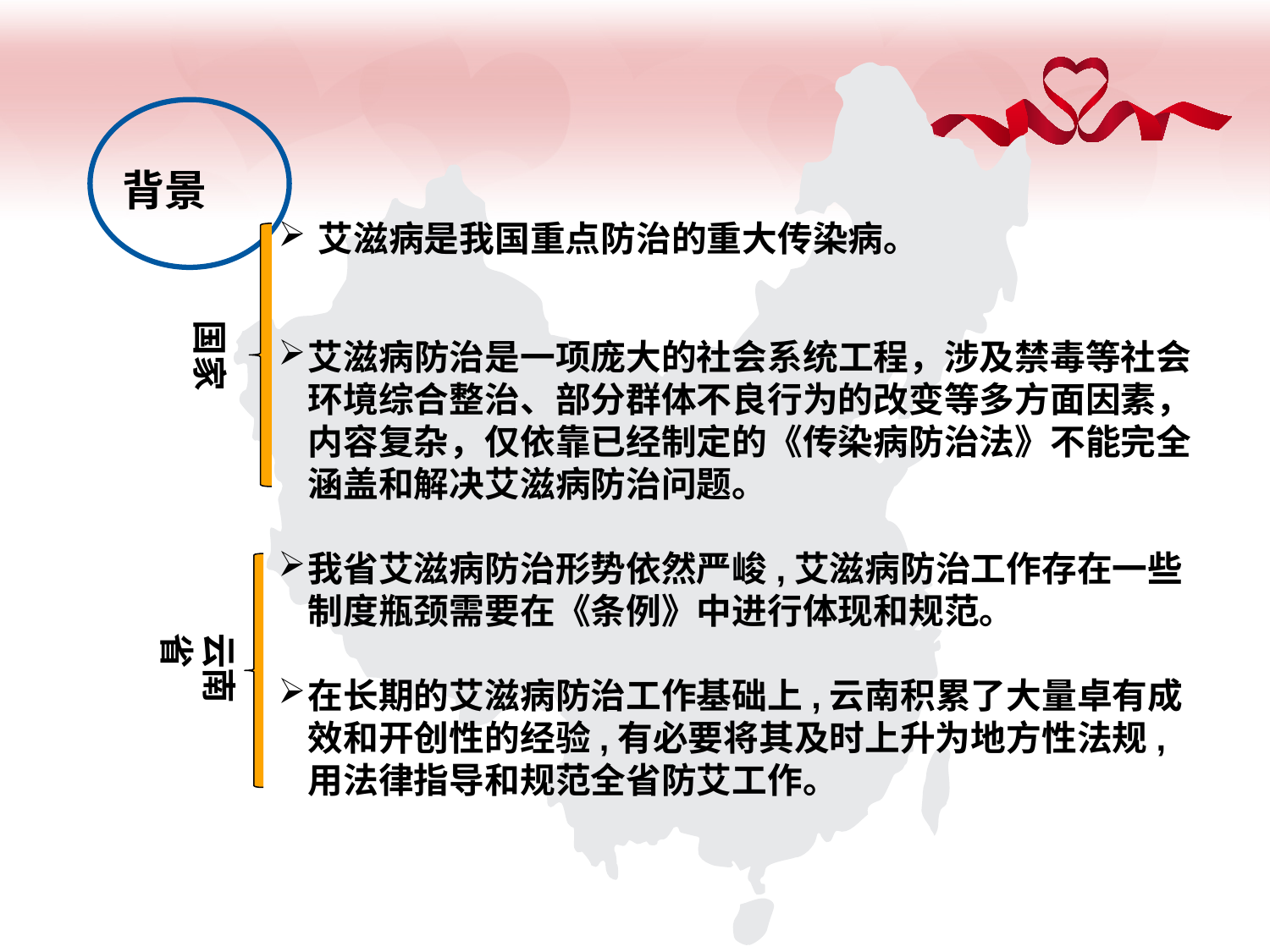

背景
艾滋病是我国重点防治的重大传染病。

艾滋病防治是一项庞大的社会系统工程，涉及禁毒等社会环境综合整治、部分群体不良行为的改变等多方面因素，内容复杂，仅依靠已经制定的《传染病防治法》不能完全涵盖和解决艾滋病防治问题。

我省艾滋病防治形势依然严峻,艾滋病防治工作存在一些制度瓶颈需要在《条例》中进行体现和规范。

在长期的艾滋病防治工作基础上,云南积累了大量卓有成效和开创性的经验,有必要将其及时上升为地方性法规,用法律指导和规范全省防艾工作。

国家

云南省